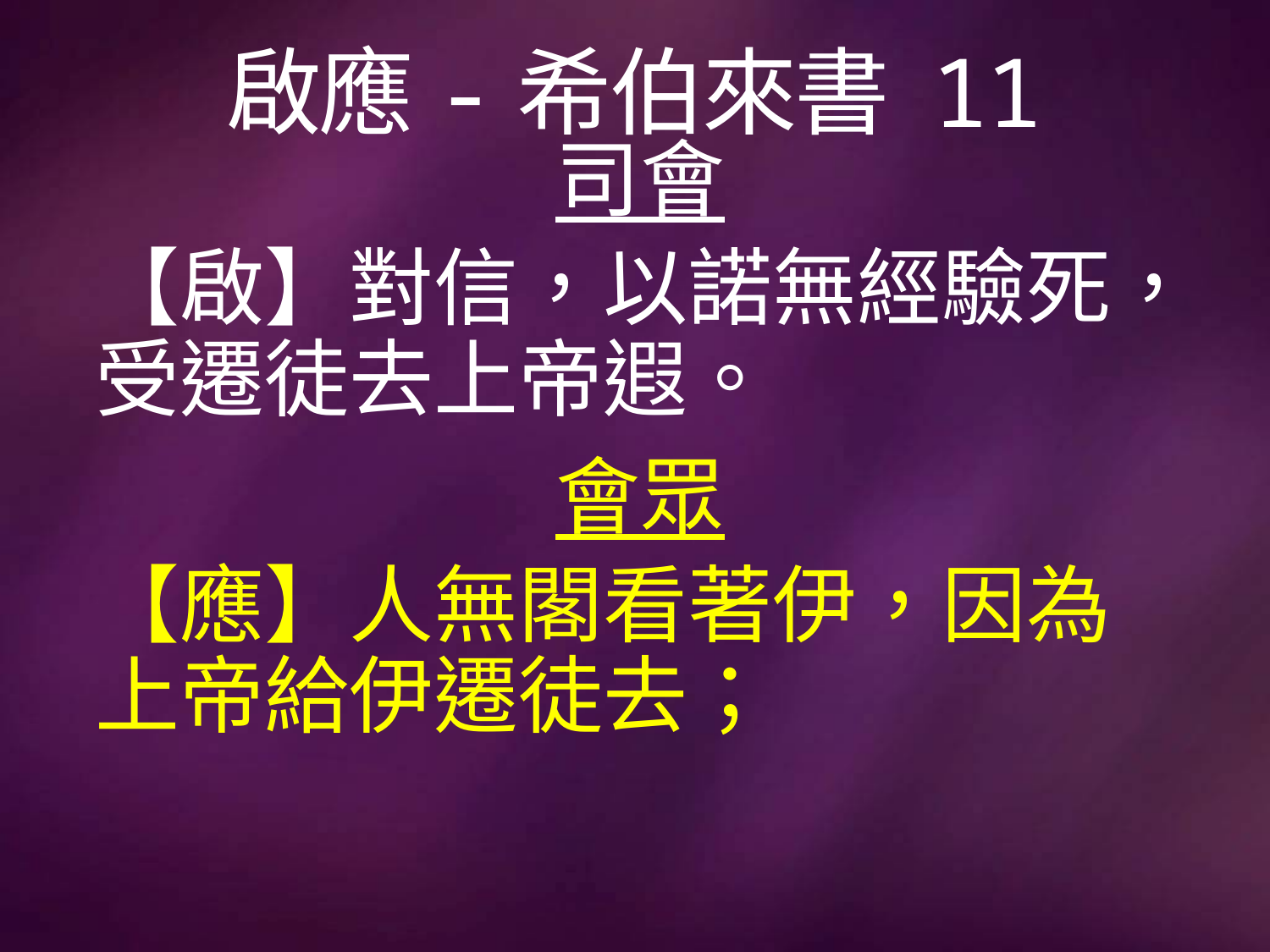

# 啟應-希伯來書 11
司會
【啟】對信，以諾無經驗死，受遷徒去上帝遐。

會眾
【應】人無閣看著伊，因為上帝給伊遷徒去；